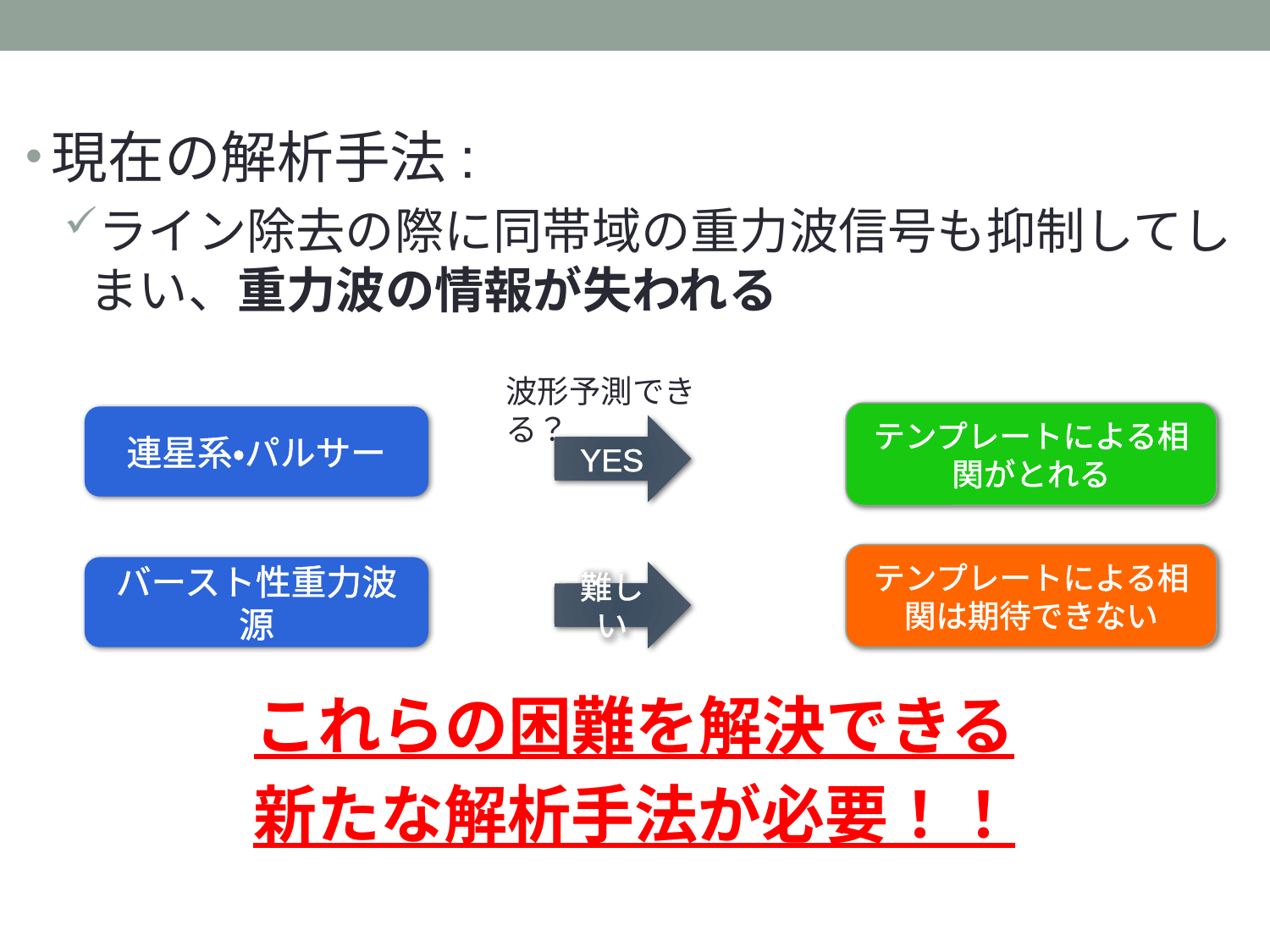

現在の解析手法:
ライン除去の際に同帯域の重力波信号も抑制してしまい、重力波の情報が失われる

これらの困難を解決できる
新たな解析手法が必要！！

波形予測できる？
テンプレートによる相関がとれる
連星系・パルサー
YES
テンプレートによる相関は期待できない
バースト性重力波源
難しい